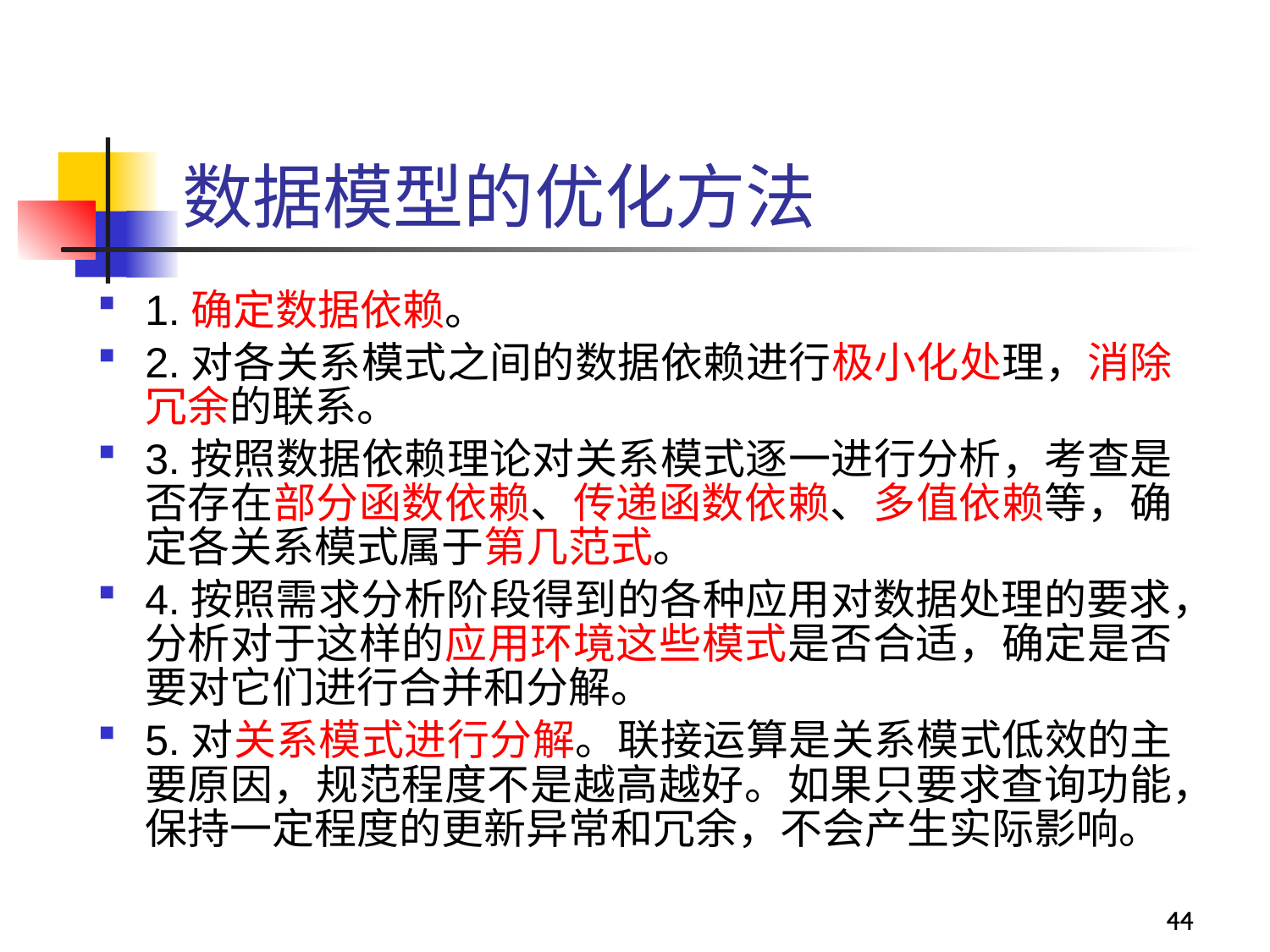

# 数据模型的优化方法
1.确定数据依赖。
2.对各关系模式之间的数据依赖进行极小化处理，消除冗余的联系。
3.按照数据依赖理论对关系模式逐一进行分析，考查是否存在部分函数依赖、传递函数依赖、多值依赖等，确定各关系模式属于第几范式。
4.按照需求分析阶段得到的各种应用对数据处理的要求，分析对于这样的应用环境这些模式是否合适，确定是否要对它们进行合并和分解。
5.对关系模式进行分解。联接运算是关系模式低效的主要原因，规范程度不是越高越好。如果只要求查询功能，保持一定程度的更新异常和冗余，不会产生实际影响。
44